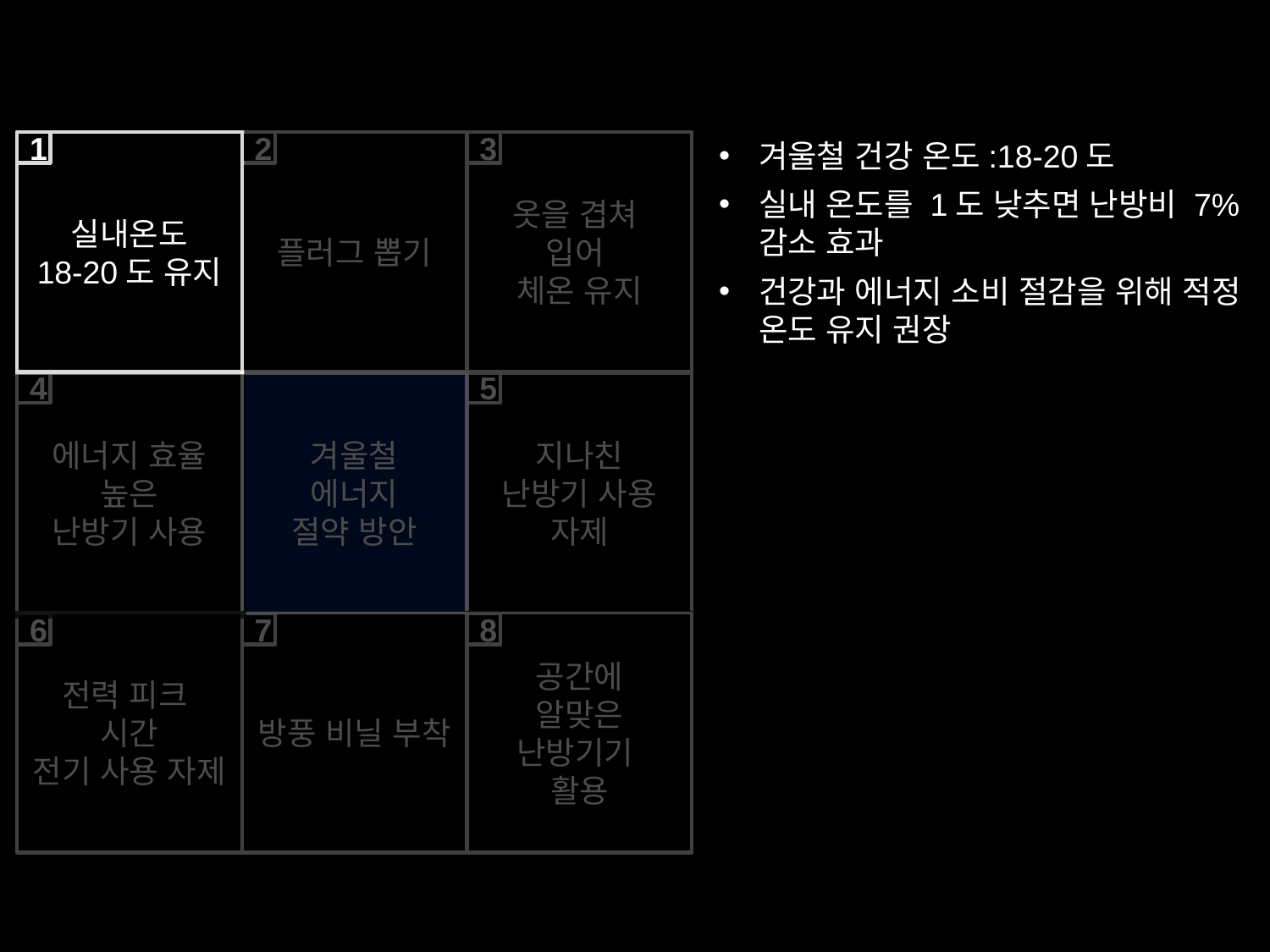

실내온도
18-20도 유지
1
플러그 뽑기
2
옷을 겹쳐
입어
체온 유지
3
겨울철 건강 온도:18-20도
실내 온도를 1도 낮추면 난방비 7% 감소 효과
건강과 에너지 소비 절감을 위해 적정 온도 유지 권장
4
5
에너지 효율
높은
난방기 사용
겨울철
에너지
절약 방안
지나친
난방기 사용
자제

전력 피크
시간
전기 사용 자제
방풍 비닐 부착
공간에
알맞은
난방기기
활용
6
7
8